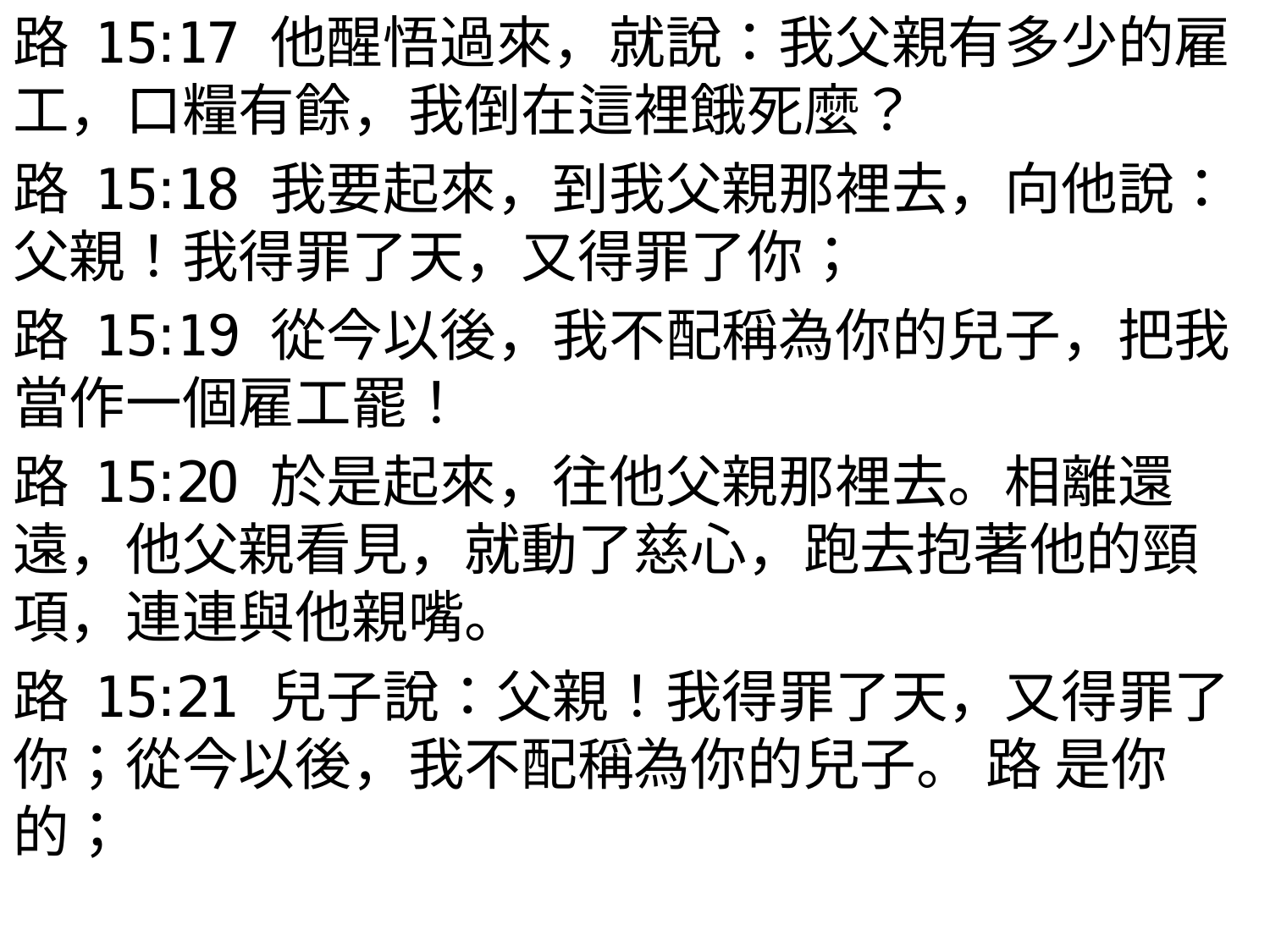

路 15:17 他醒悟過來，就說：我父親有多少的雇工，口糧有餘，我倒在這裡餓死麼？
路 15:18 我要起來，到我父親那裡去，向他說：父親！我得罪了天，又得罪了你；
路 15:19 從今以後，我不配稱為你的兒子，把我當作一個雇工罷！
路 15:20 於是起來，往他父親那裡去。相離還遠，他父親看見，就動了慈心，跑去抱著他的頸項，連連與他親嘴。
路 15:21 兒子說：父親！我得罪了天，又得罪了你；從今以後，我不配稱為你的兒子。 路 是你的；